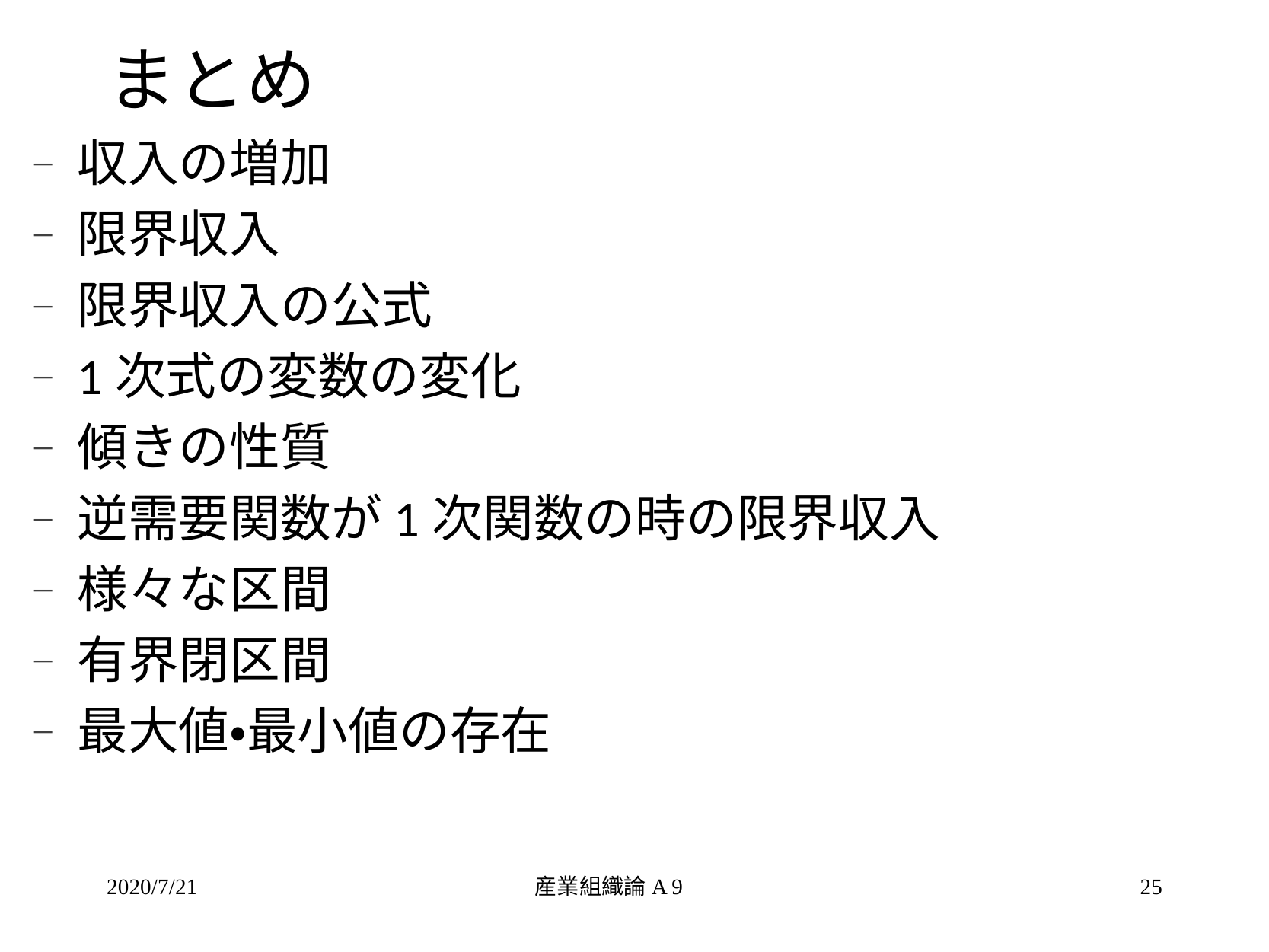

# まとめ
収入の増加
限界収入
限界収入の公式
1次式の変数の変化
傾きの性質
逆需要関数が1次関数の時の限界収入
様々な区間
有界閉区間
最大値・最小値の存在

2020/7/21
産業組織論A 9
25